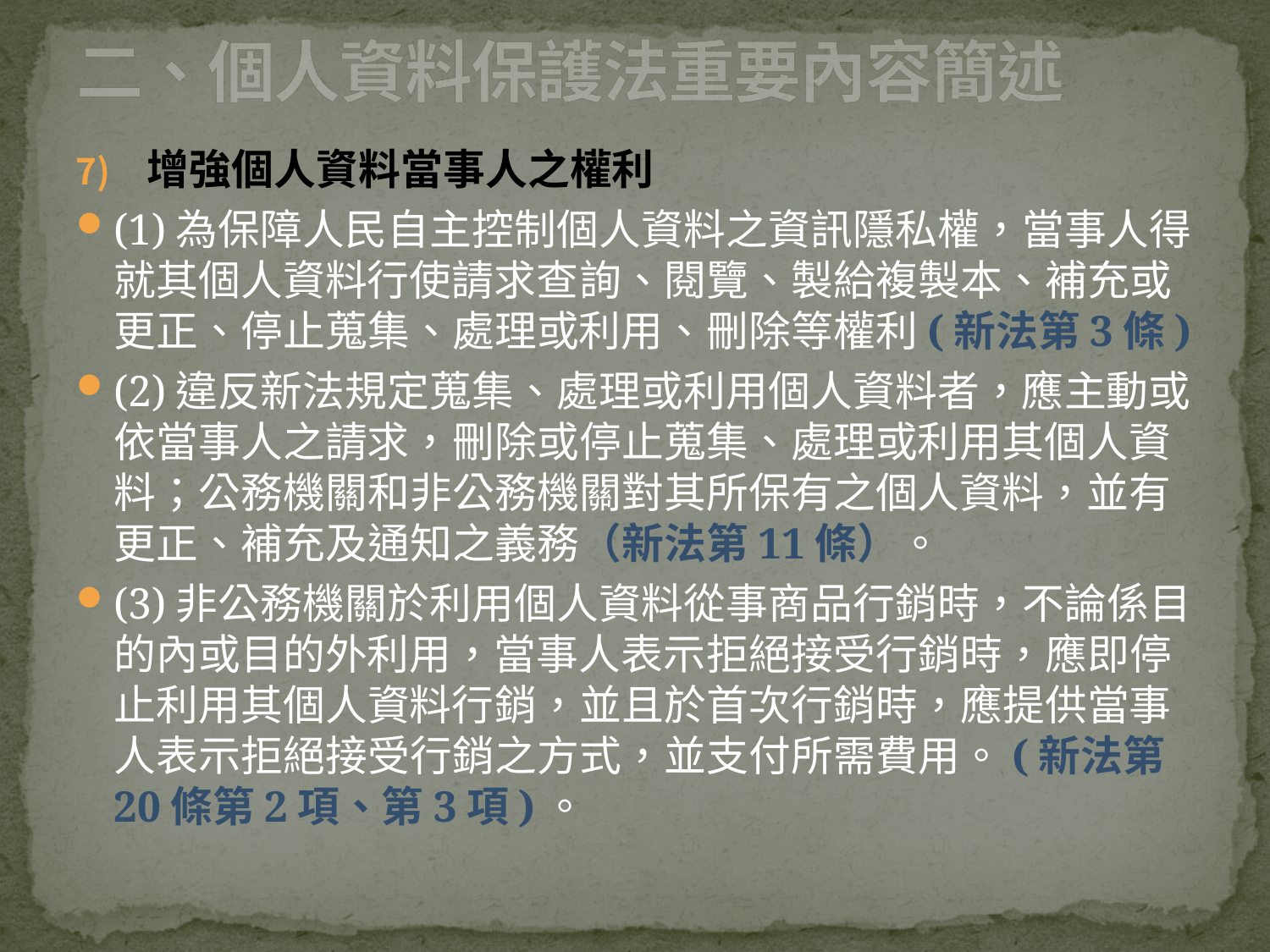

# 二、個人資料保護法重要內容簡述
增強個人資料當事人之權利
(1)為保障人民自主控制個人資料之資訊隱私權，當事人得就其個人資料行使請求查詢、閱覽、製給複製本、補充或更正、停止蒐集、處理或利用、刪除等權利(新法第3條)
(2)違反新法規定蒐集、處理或利用個人資料者，應主動或依當事人之請求，刪除或停止蒐集、處理或利用其個人資料；公務機關和非公務機關對其所保有之個人資料，並有更正、補充及通知之義務（新法第11條）。
(3)非公務機關於利用個人資料從事商品行銷時，不論係目的內或目的外利用，當事人表示拒絕接受行銷時，應即停止利用其個人資料行銷，並且於首次行銷時，應提供當事人表示拒絕接受行銷之方式，並支付所需費用。(新法第20條第2項、第3項)。